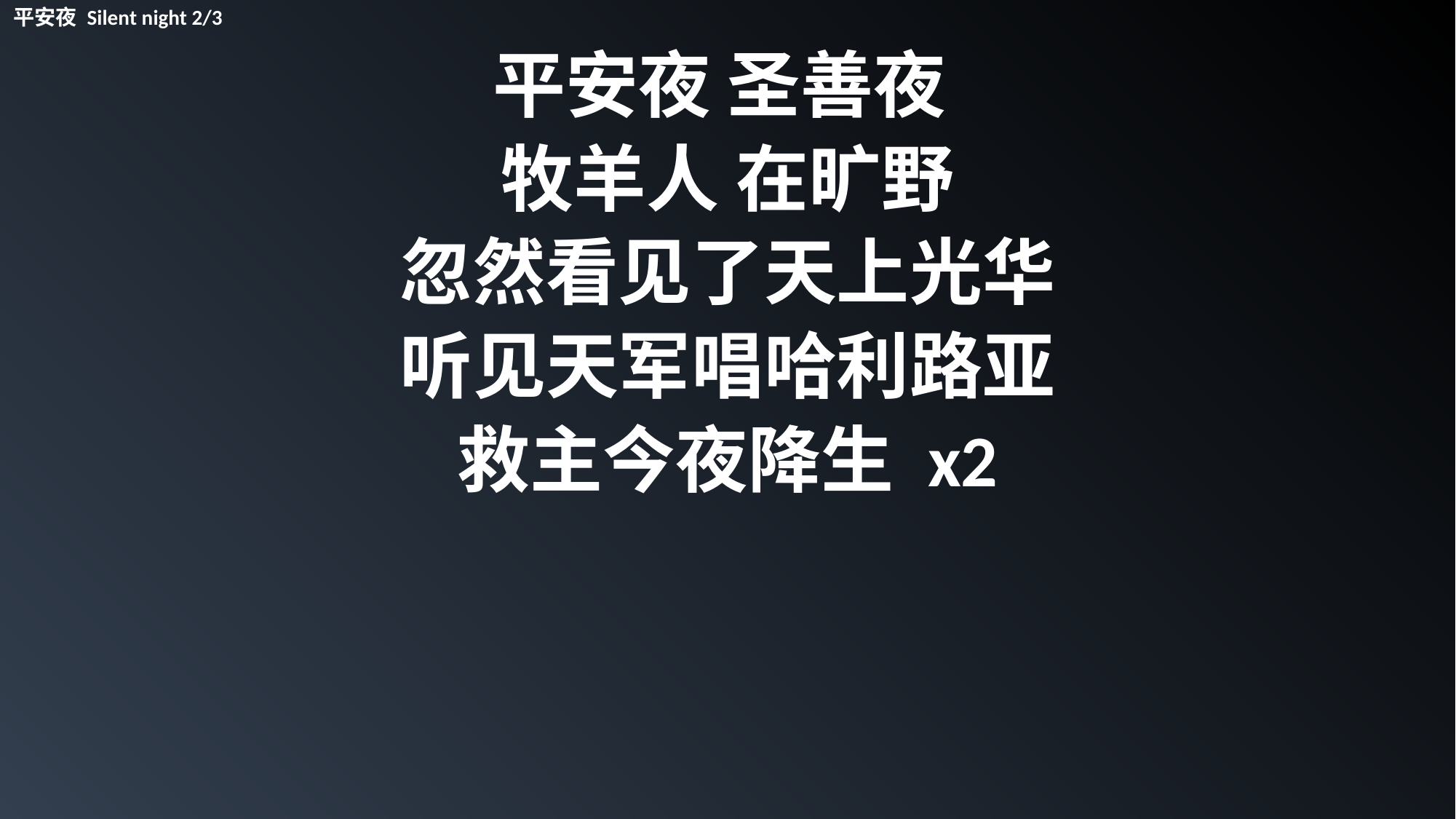

平安夜 Silent night 2/3
平安夜 圣善夜
牧羊人 在旷野
忽然看见了天上光华
听见天军唱哈利路亚
救主今夜降生 x2